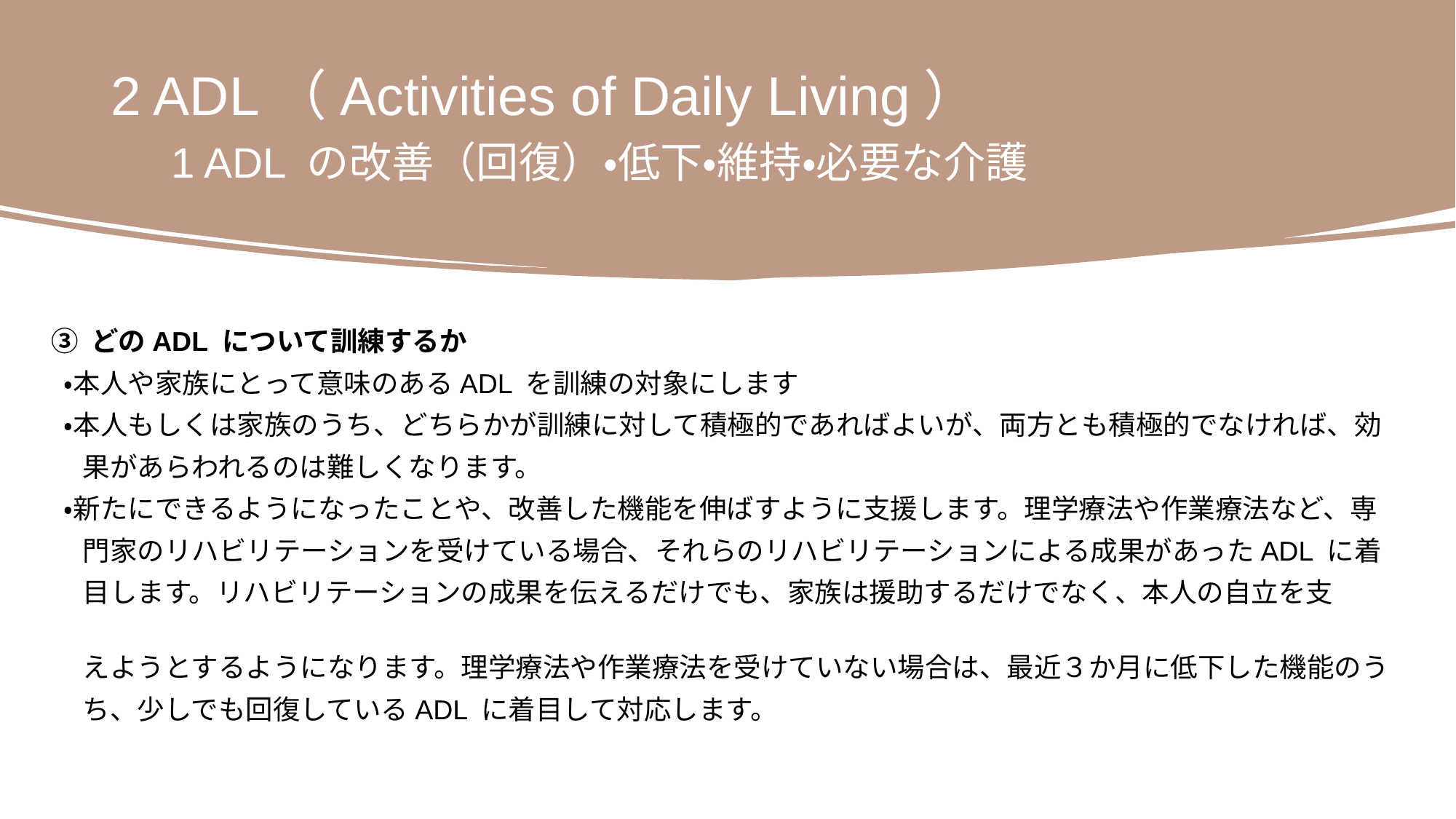

2 ADL（Activities of Daily Living）
　1 ADL の改善（回復）・低下・維持・必要な介護

③ どのADL について訓練するか
 ・本人や家族にとって意味のあるADL を訓練の対象にします
 ・本人もしくは家族のうち、どちらかが訓練に対して積極的であればよいが、両方とも積極的でなければ、効
    果があらわれるのは難しくなります。
 ・新たにできるようになったことや、改善した機能を伸ばすように支援します。理学療法や作業療法など、専
    門家のリハビリテーションを受けている場合、それらのリハビリテーションによる成果があったADL に着
    目します。リハビリテーションの成果を伝えるだけでも、家族は援助するだけでなく、本人の自立を支
    えようとするようになります。理学療法や作業療法を受けていない場合は、最近３か月に低下した機能のう
    ち、少しでも回復しているADL に着目して対応します。